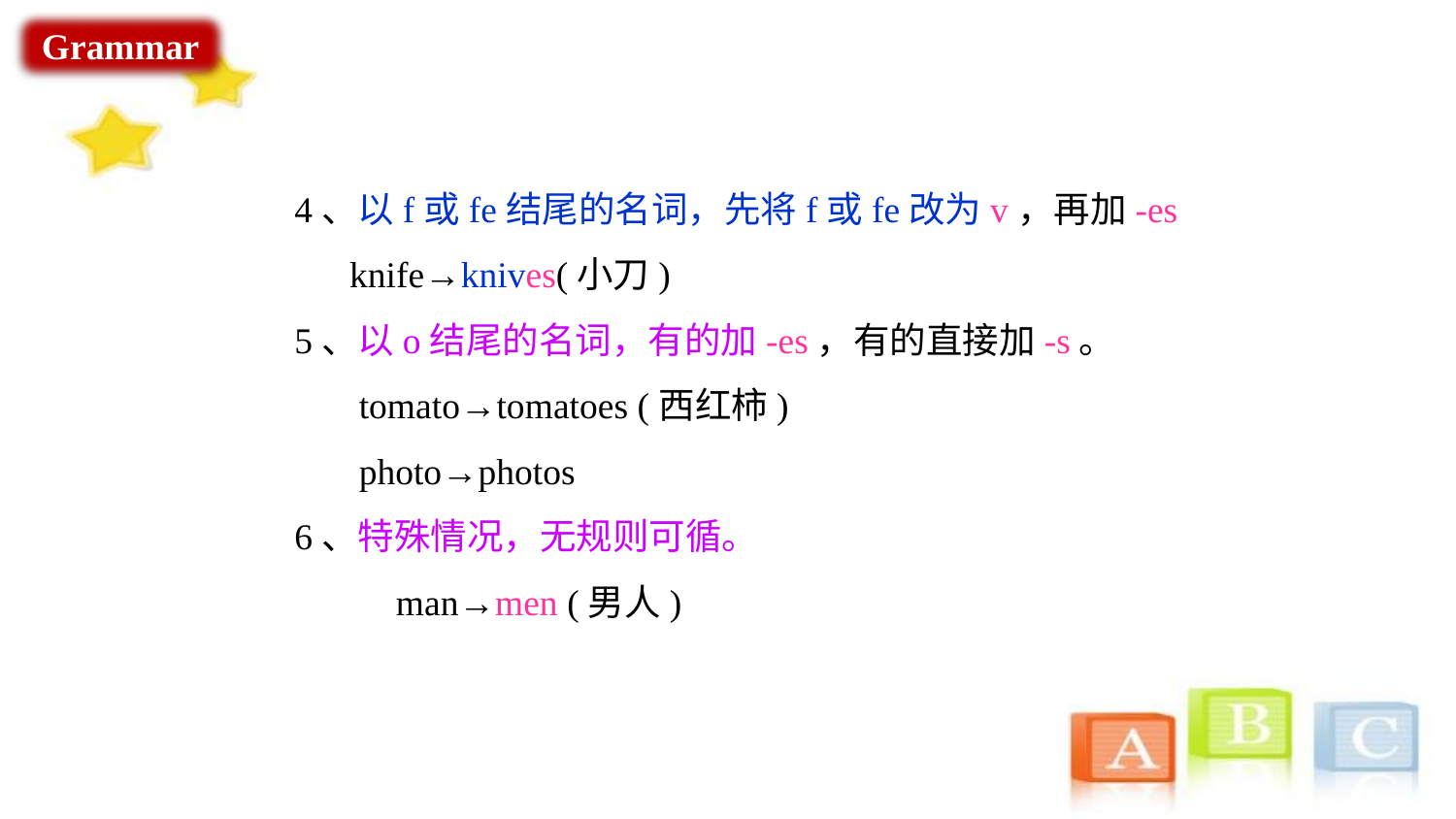

Grammar
4、以f或fe结尾的名词，先将f或fe改为v，再加-es
      knife→knives(小刀)
5、以o结尾的名词，有的加-es，有的直接加-s。
       tomato→tomatoes (西红柿)
       photo→photos
6、特殊情况，无规则可循。
man→men (男人)